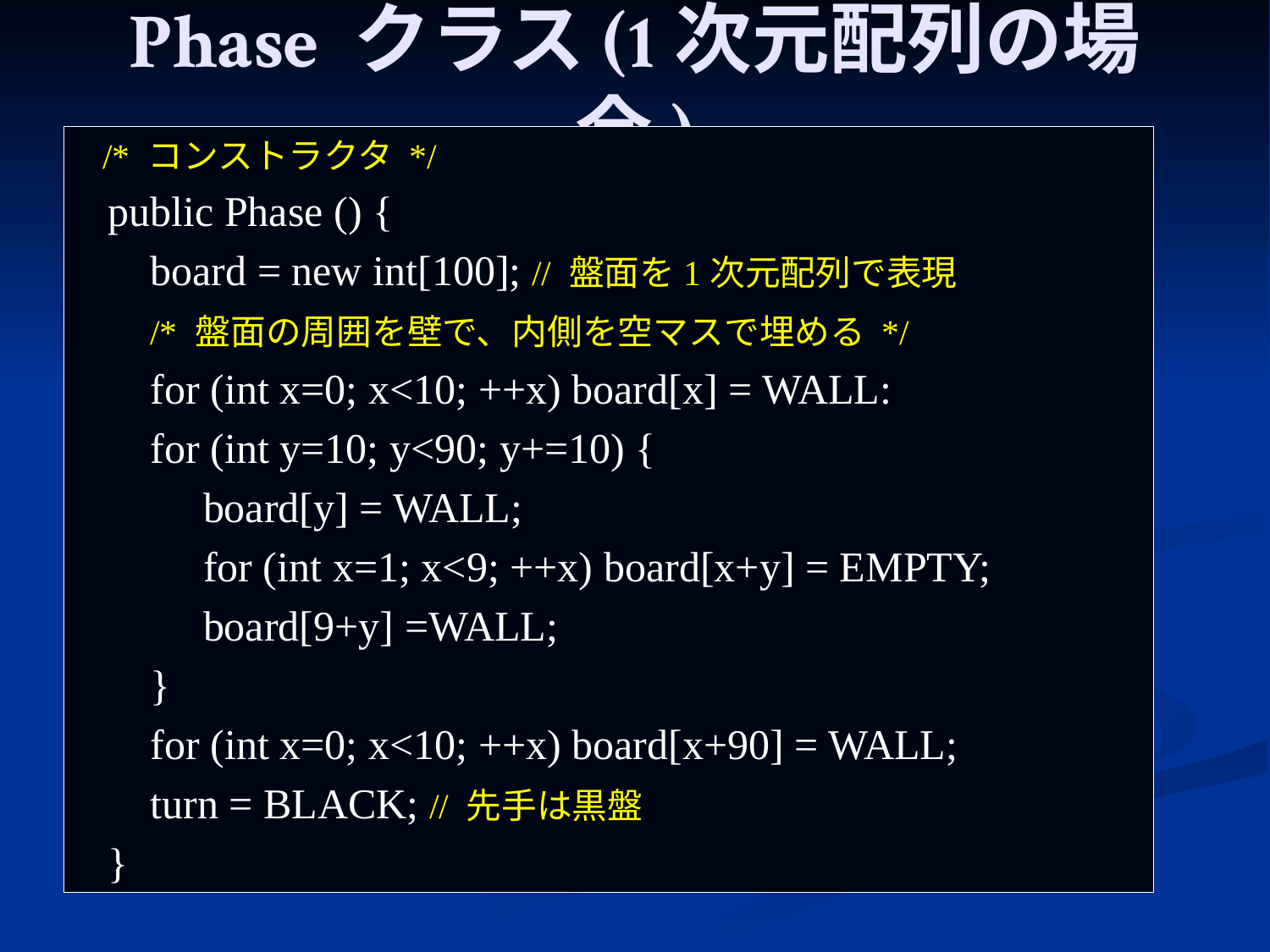

# Phase クラス(1次元配列の場合)
   /* コンストラクタ */
   public Phase () {
       board = new int[100]; // 盤面を1次元配列で表現
       /* 盤面の周囲を壁で、内側を空マスで埋める */
       for (int x=0; x<10; ++x) board[x] = WALL:
       for (int y=10; y<90; y+=10) {
            board[y] = WALL;
            for (int x=1; x<9; ++x) board[x+y] = EMPTY;
            board[9+y] =WALL;
       }
       for (int x=0; x<10; ++x) board[x+90] = WALL;
       turn = BLACK; // 先手は黒盤
   }